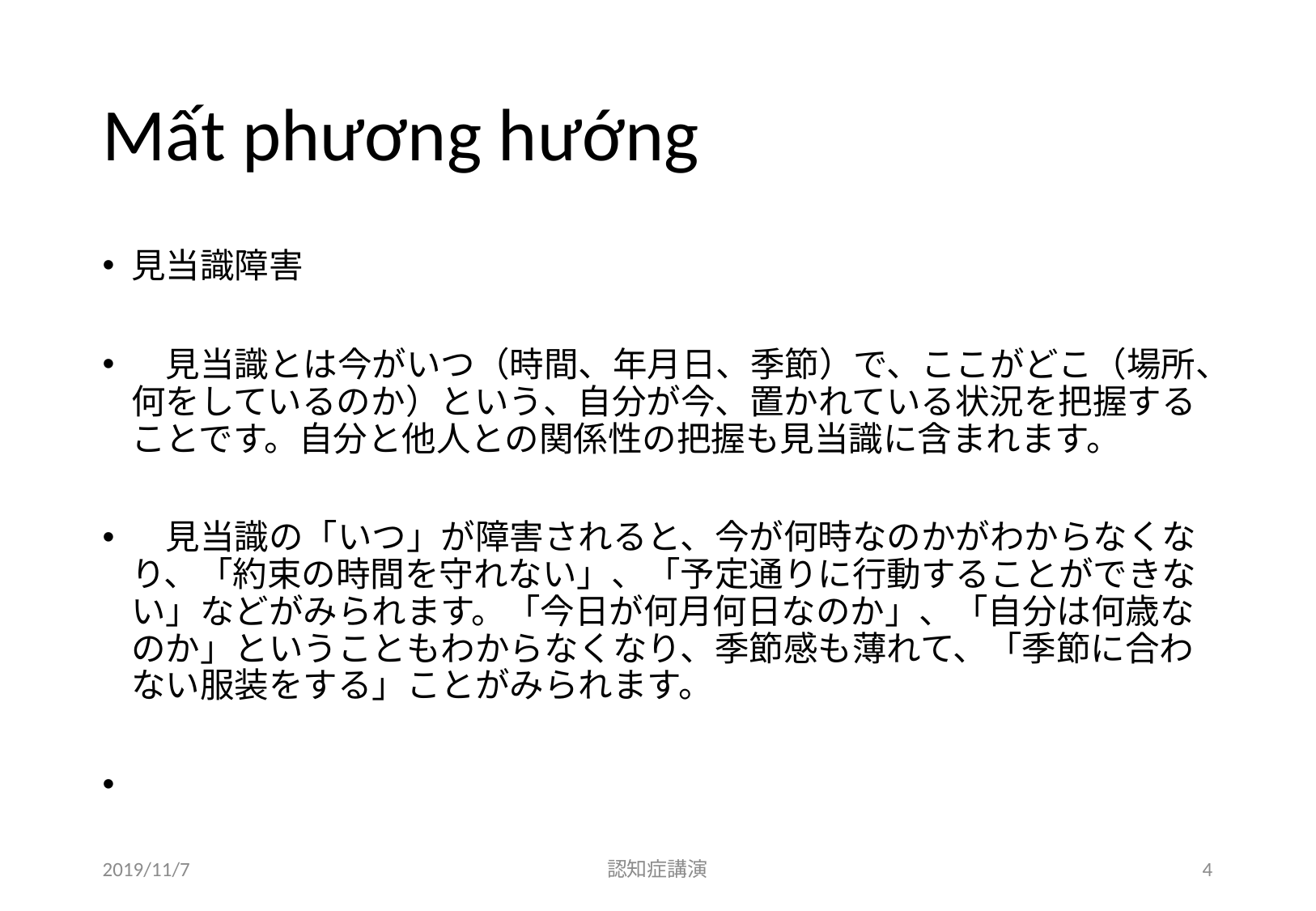

# Mất phương hướng
見当識障害

　見当識とは今がいつ（時間、年月日、季節）で、ここがどこ（場所、何をしているのか）という、自分が今、置かれている状況を把握することです。自分と他人との関係性の把握も見当識に含まれます。

　見当識の「いつ」が障害されると、今が何時なのかがわからなくなり、「約束の時間を守れない」、「予定通りに行動することができない」などがみられます。「今日が何月何日なのか」、「自分は何歳なのか」ということもわからなくなり、季節感も薄れて、「季節に合わない服装をする」ことがみられます。

2019/11/7
認知症講演
4